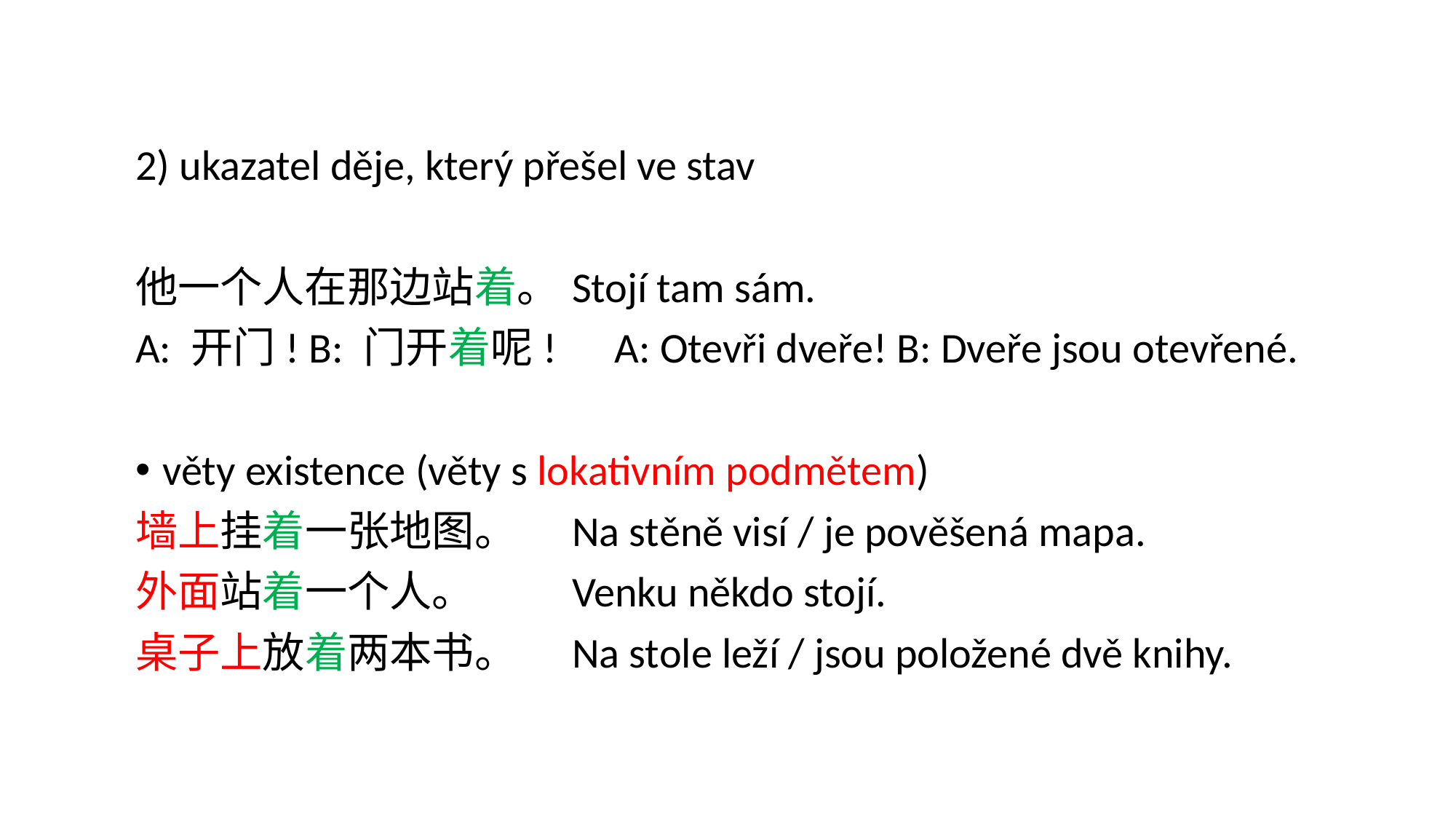

2) ukazatel děje, který přešel ve stav

他一个人在那边站着。	Stojí tam sám.
A: 开门! B: 门开着呢!      A: Otevři dveře! B: Dveře jsou otevřené.

věty existence (věty s lokativním podmětem)
墙上挂着一张地图。	Na stěně visí / je pověšená mapa.
外面站着一个人。  	Venku někdo stojí.
桌子上放着两本书。	Na stole leží / jsou položené dvě knihy.